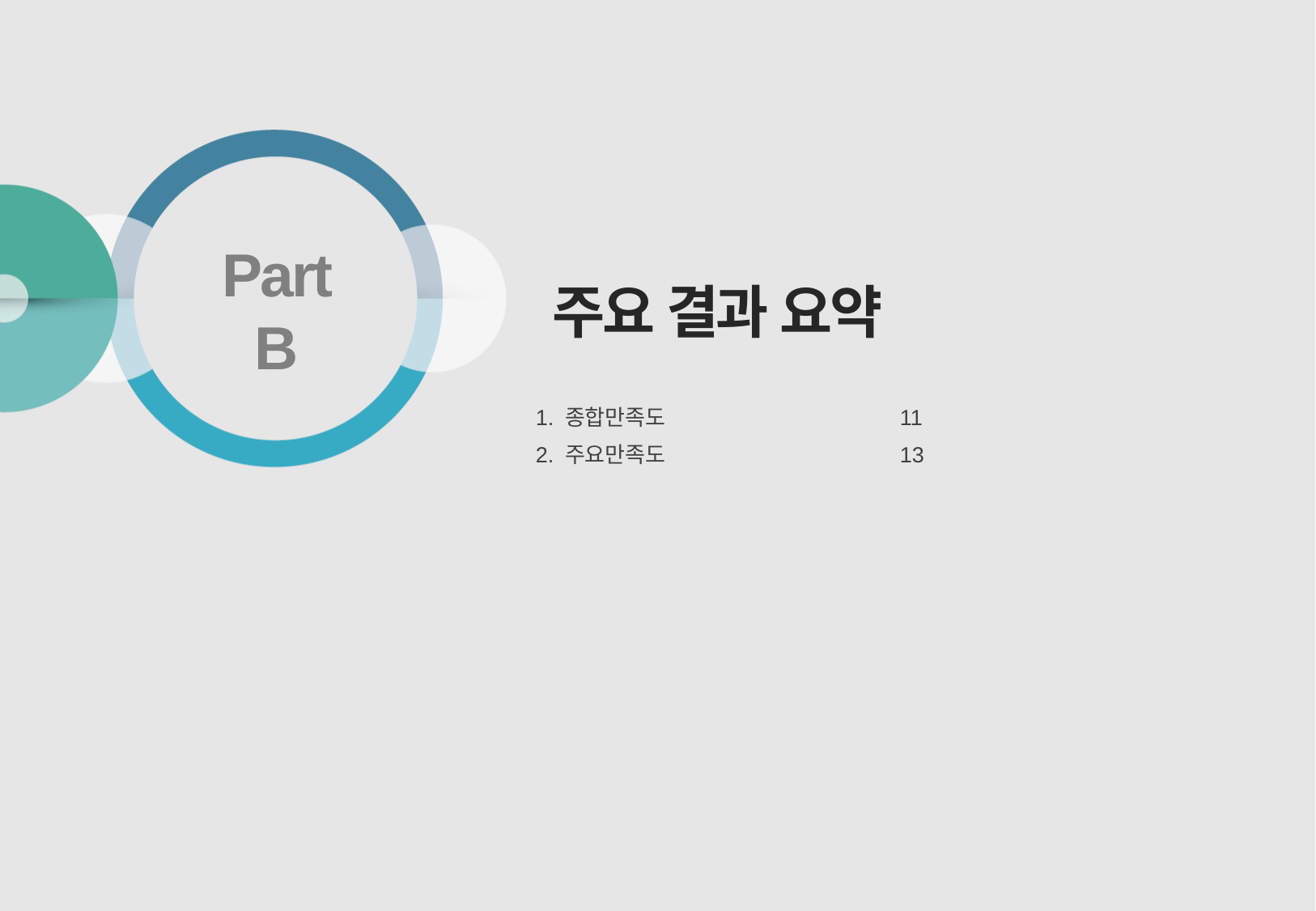

# 주요 결과 요약
Part B
1. 종합만족도		11
2. 주요만족도		13